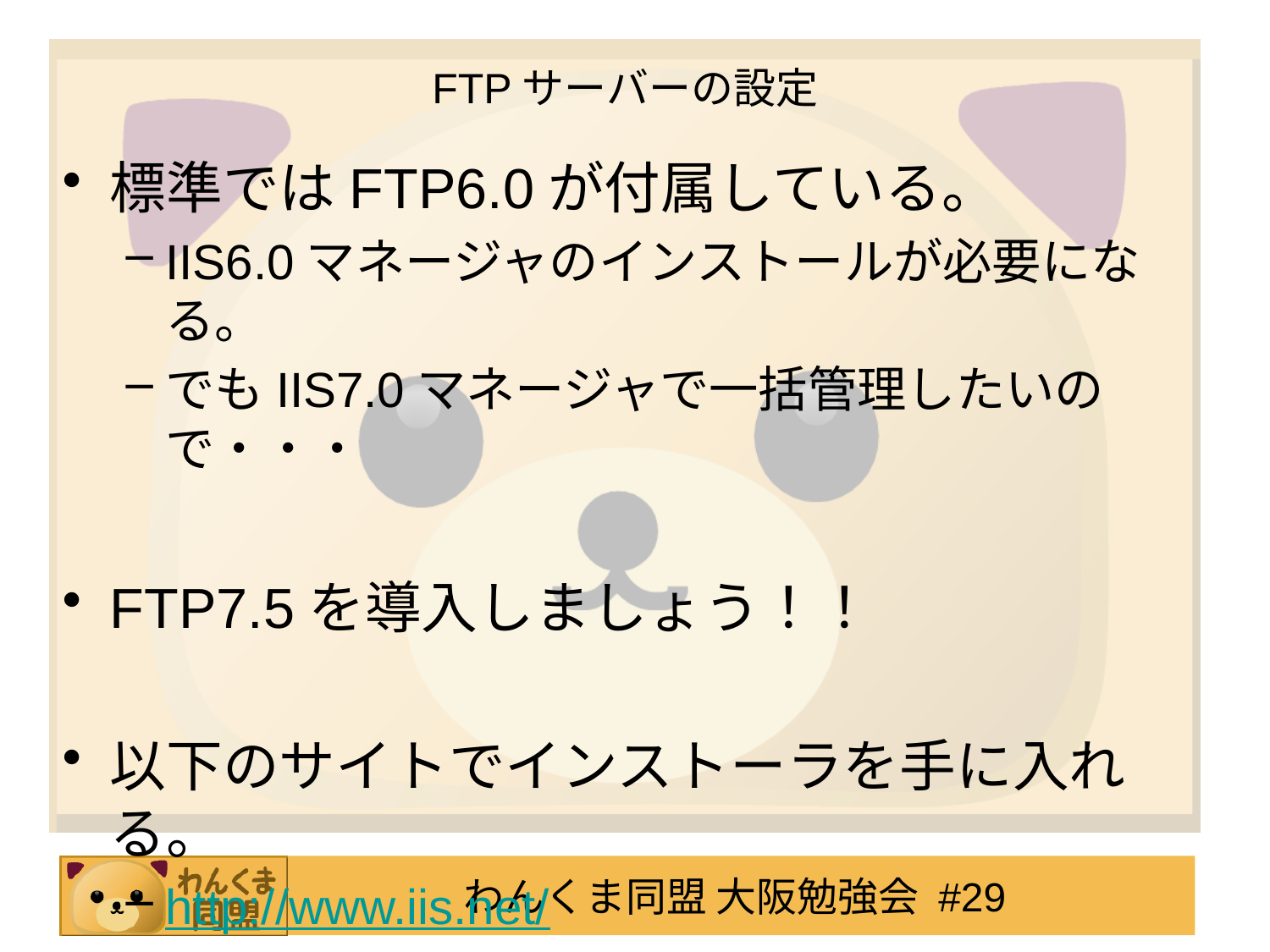

# FTPサーバーの設定
標準ではFTP6.0が付属している。
IIS6.0マネージャのインストールが必要になる。
でもIIS7.0マネージャで一括管理したいので・・・

FTP7.5を導入しましょう！！

以下のサイトでインストーラを手に入れる。
http://www.iis.net/